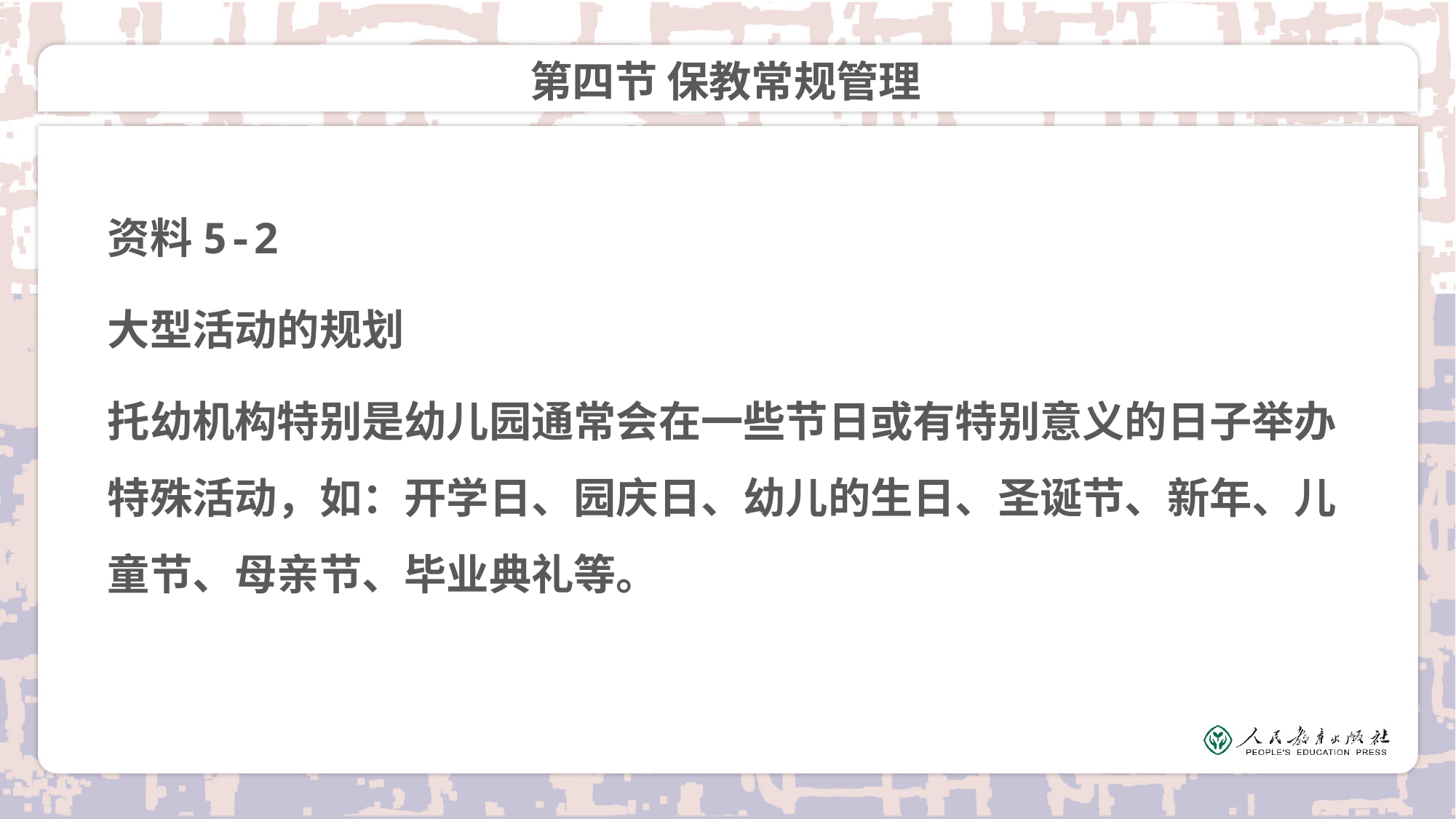

# 第四节 保教常规管理
资料5-2
大型活动的规划
托幼机构特别是幼儿园通常会在一些节日或有特别意义的日子举办特殊活动，如：开学日、园庆日、幼儿的生日、圣诞节、新年、儿童节、母亲节、毕业典礼等。